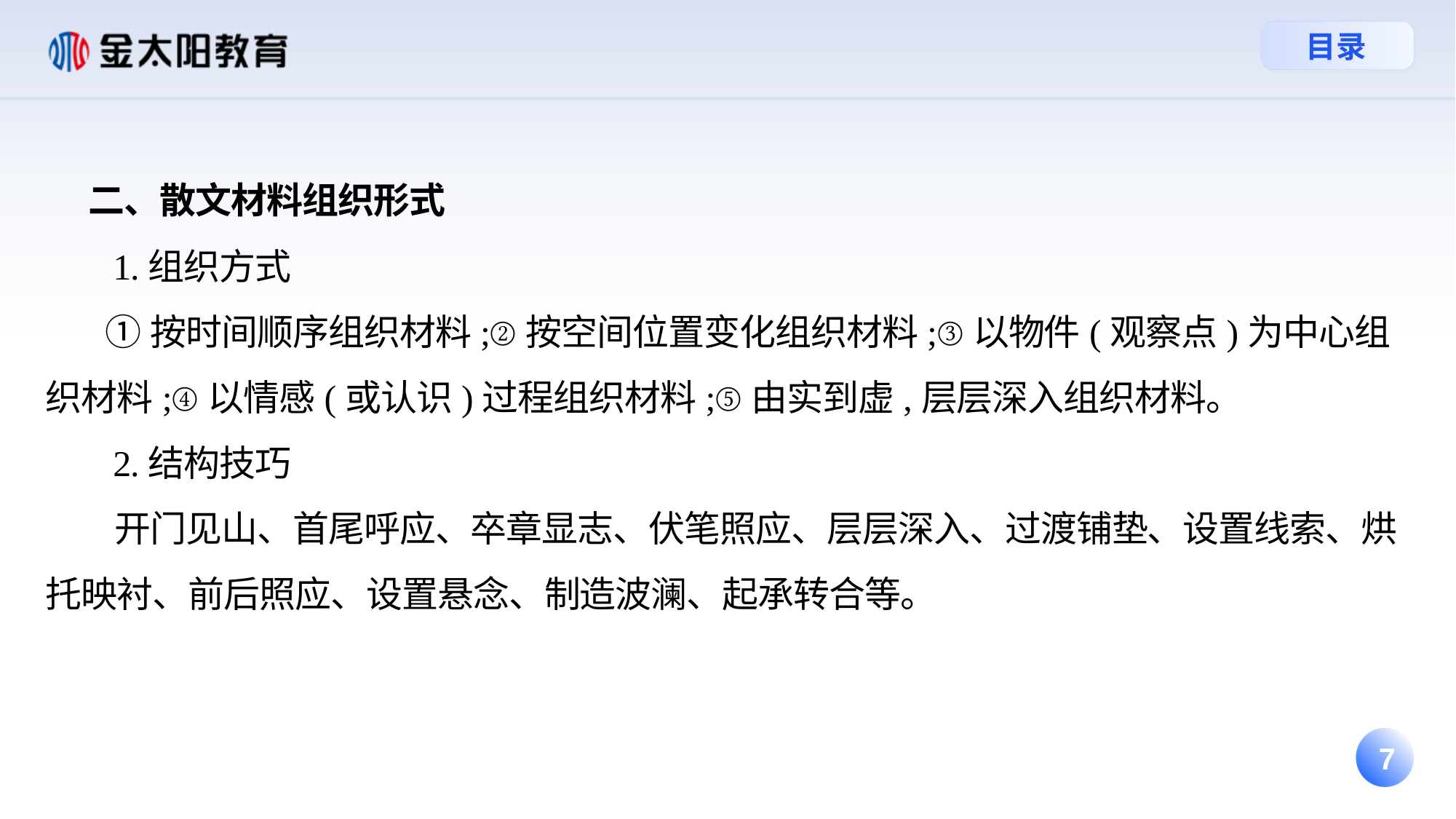

二、散文材料组织形式
        1.组织方式
        ①按时间顺序组织材料;②按空间位置变化组织材料;③以物件(观察点)为中心组织材料;④以情感(或认识)过程组织材料;⑤由实到虚,层层深入组织材料。
        2.结构技巧
        开门见山、首尾呼应、卒章显志、伏笔照应、层层深入、过渡铺垫、设置线索、烘托映衬、前后照应、设置悬念、制造波澜、起承转合等。